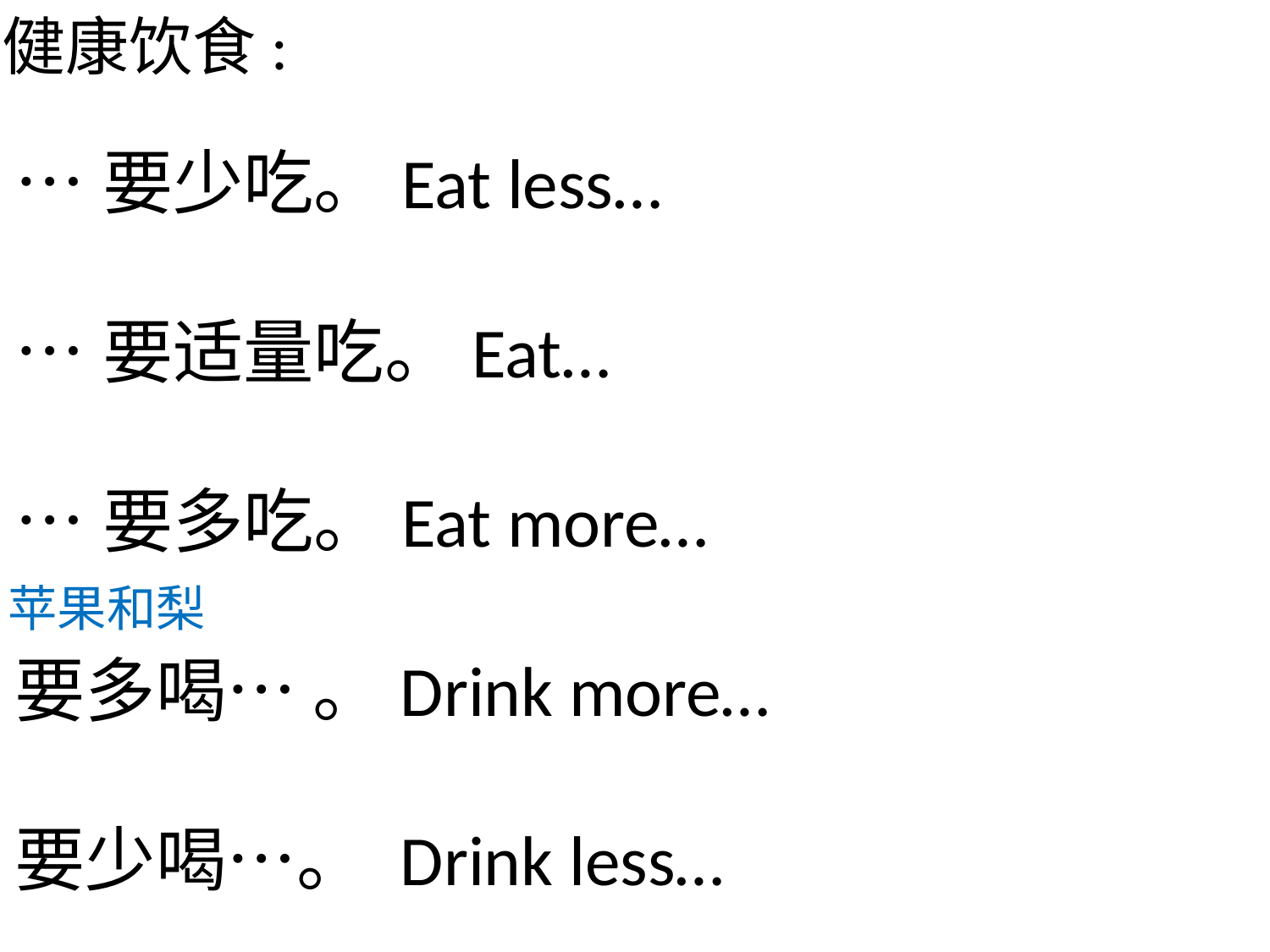

健康饮食:

…要少吃。Eat less…

…要适量吃。Eat…

…要多吃。Eat more…

要多喝… 。Drink more…

要少喝…。 Drink less…

苹果和梨